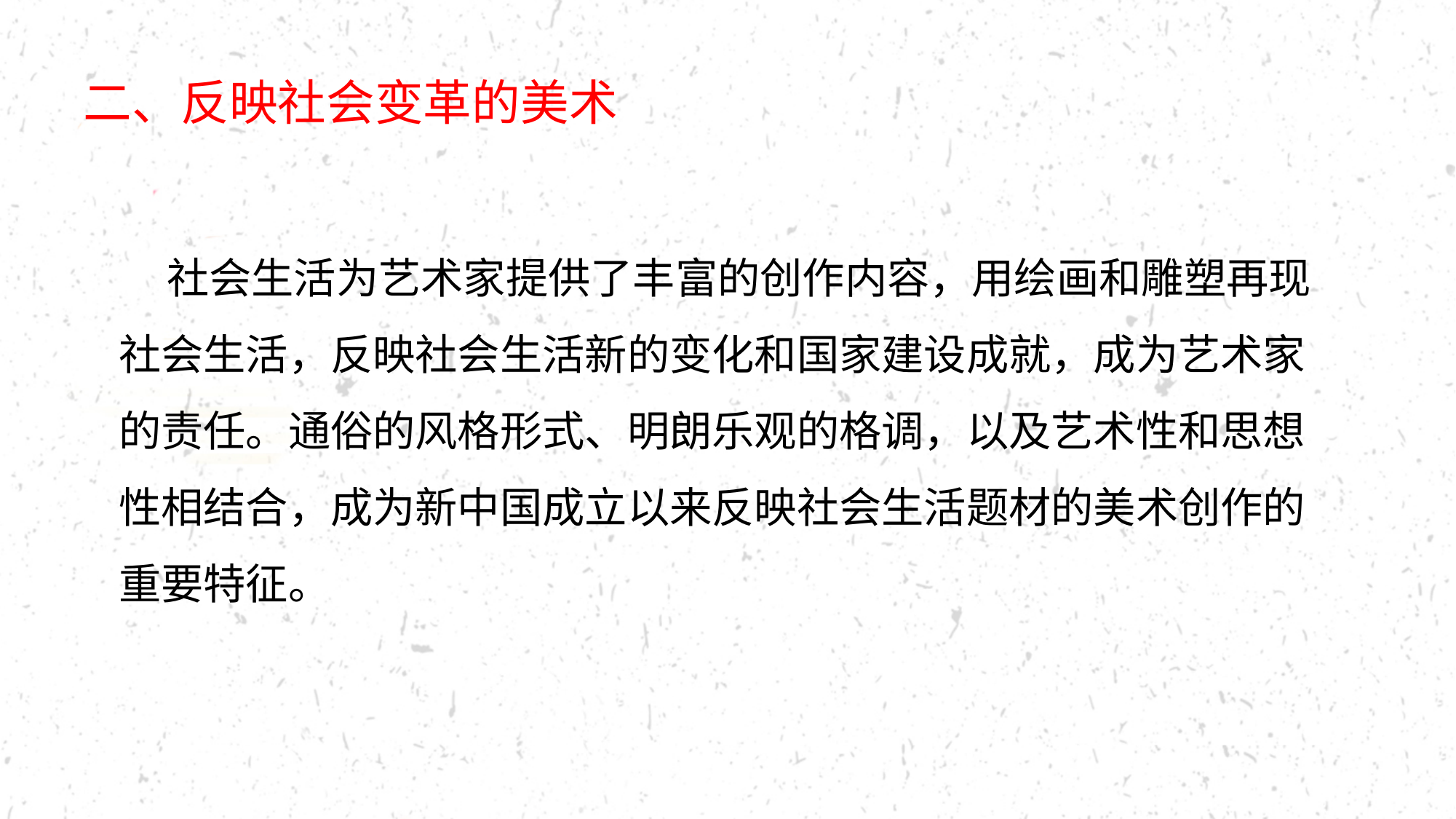

# 二、反映社会变革的美术
    社会生活为艺术家提供了丰富的创作内容，用绘画和雕塑再现社会生活，反映社会生活新的变化和国家建设成就，成为艺术家的责任。通俗的风格形式、明朗乐观的格调，以及艺术性和思想性相结合，成为新中国成立以来反映社会生活题材的美术创作的重要特征。